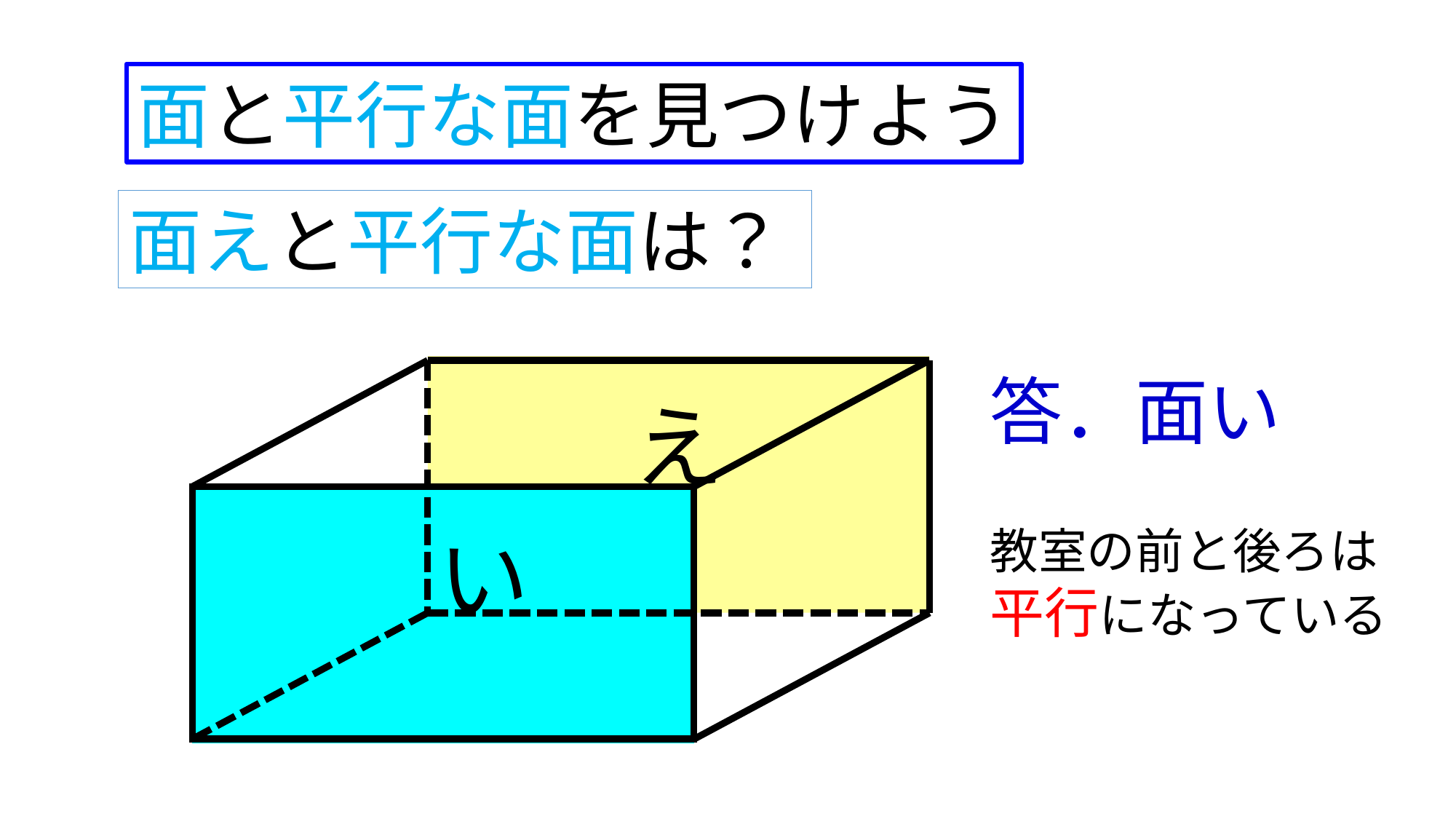

面と平行な面を見つけよう
面えと平行な面は？

答．面い
え

教室の前と後ろは
平行になっている
い